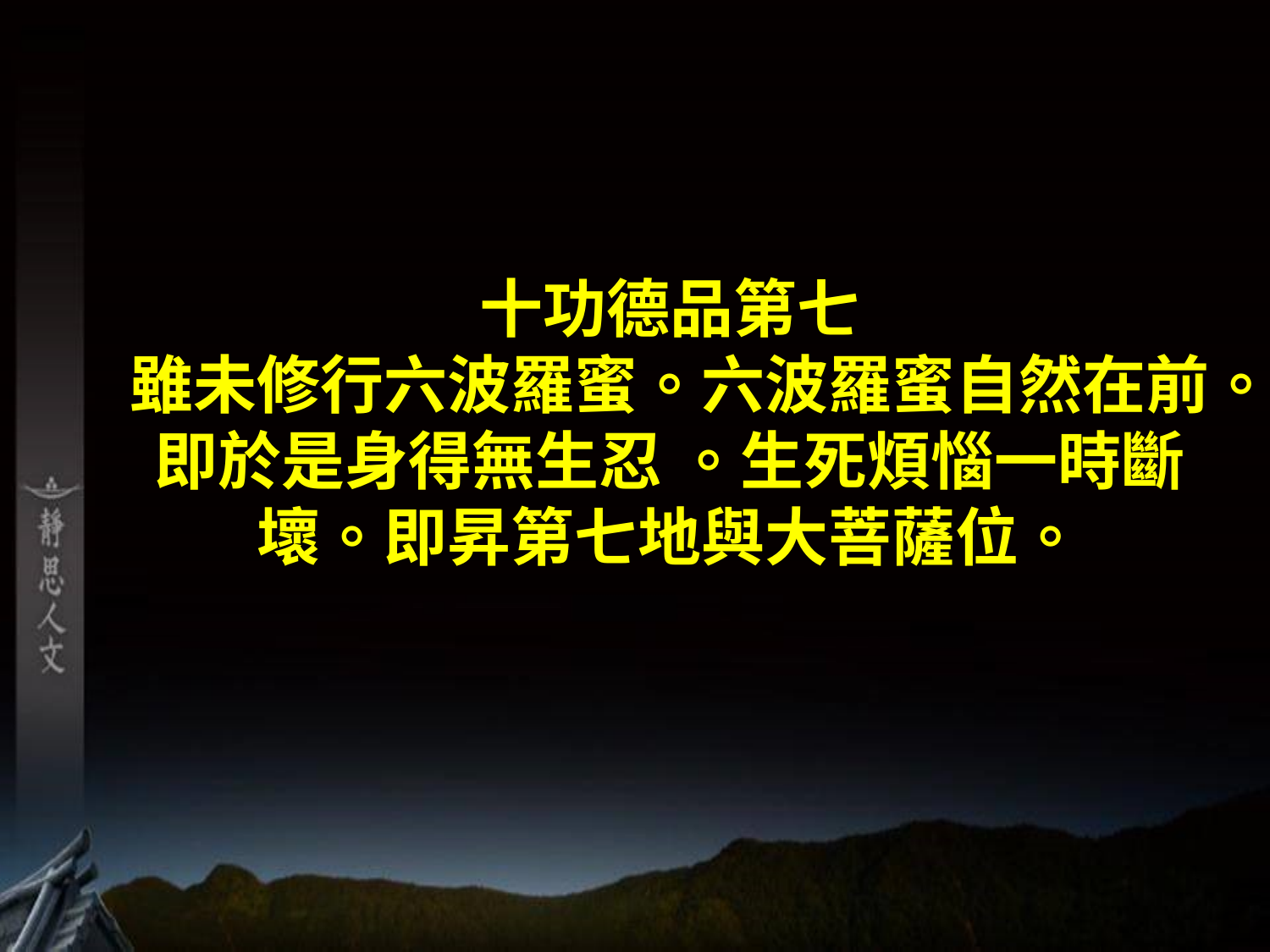

# 十功德品第七 雖未修行六波羅蜜。六波羅蜜自然在前。即於是身得無生忍 。生死煩惱一時斷壞。即昇第七地與大菩薩位。